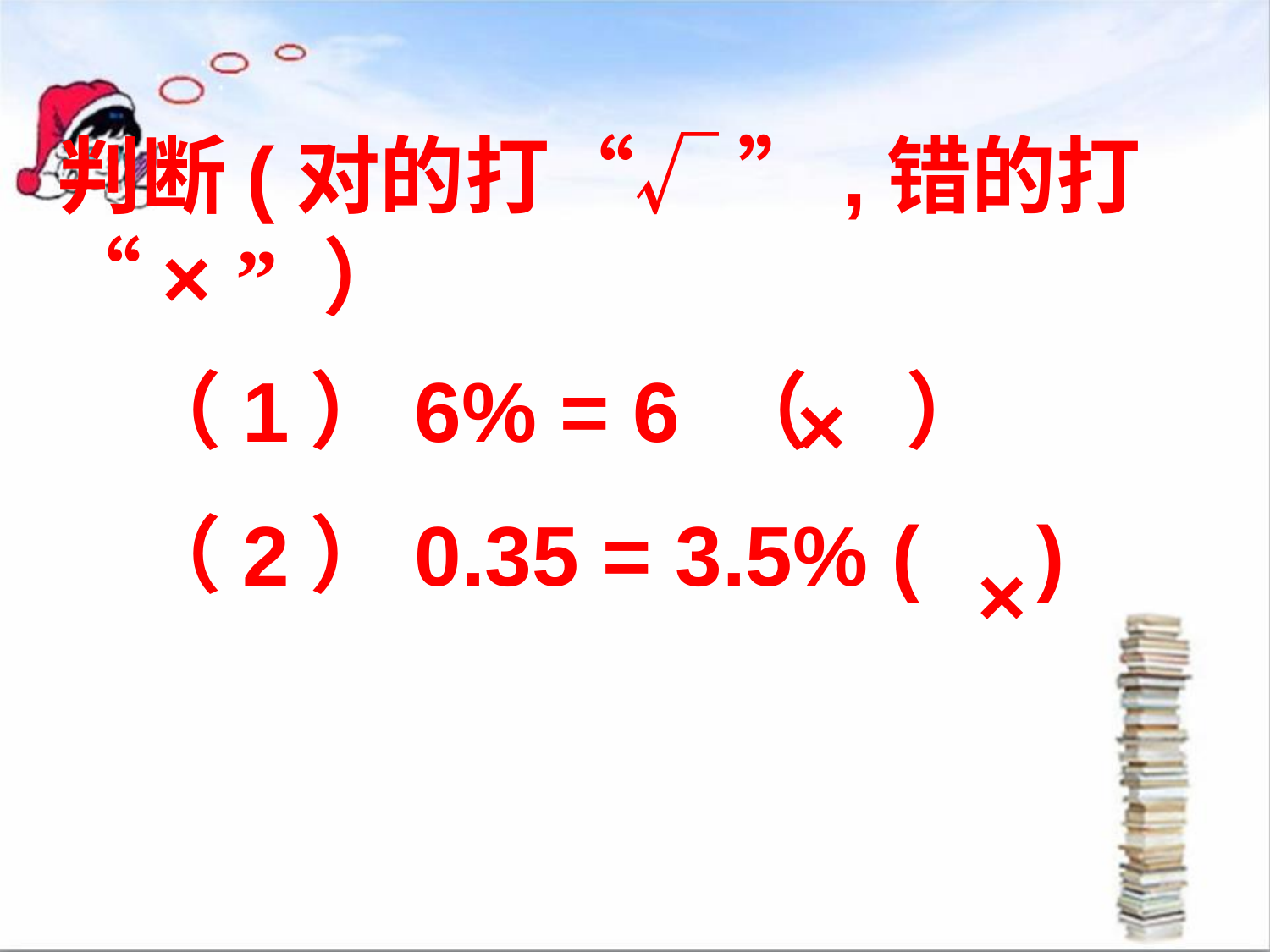

判断(对的打“√ ”,错的打“× ” ）

（1）6% = 6 （     ）
（2）0.35 = 3.5% (     )

×
×